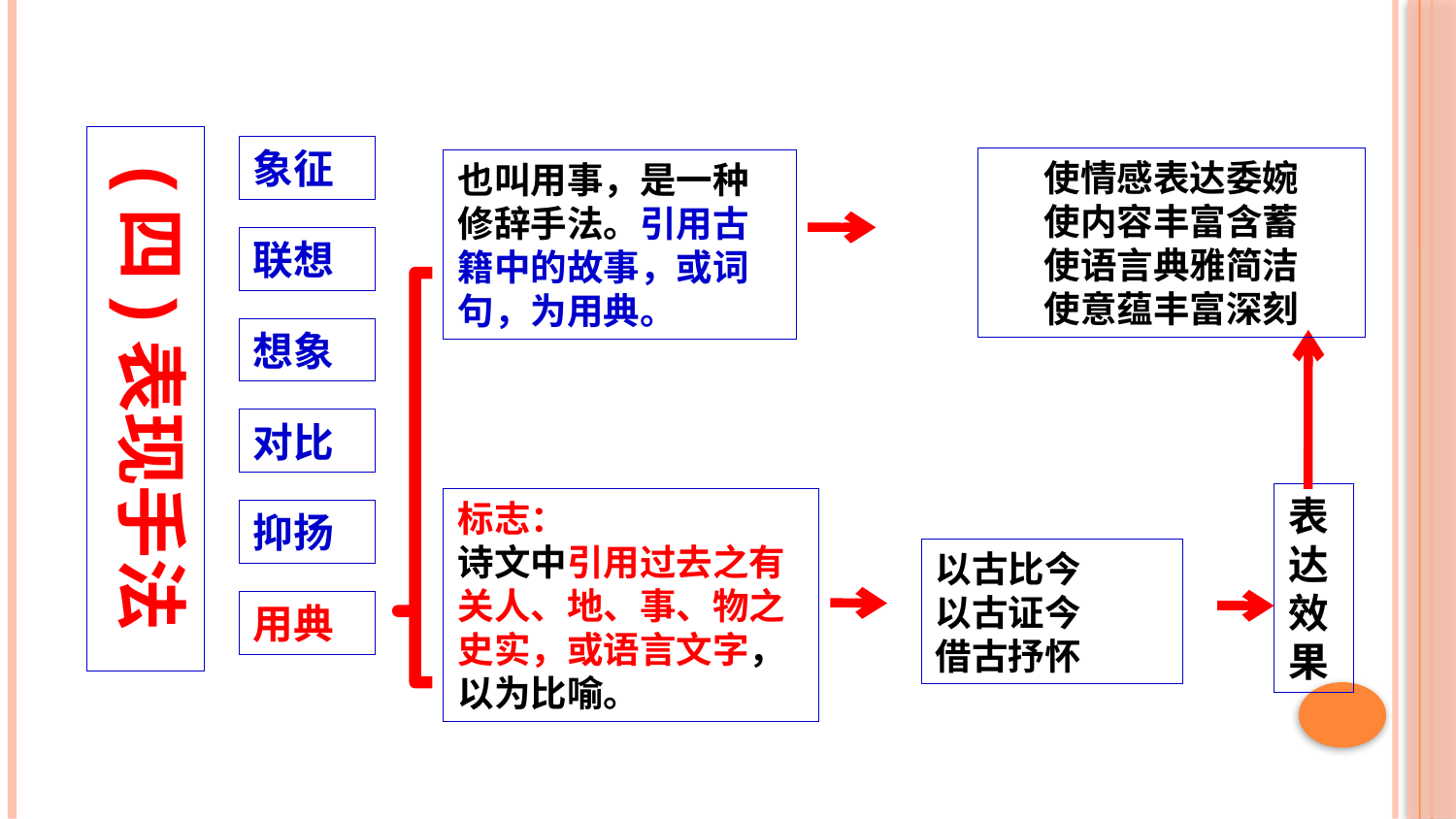

(四)表现手法
象征
使情感表达委婉
使内容丰富含蓄
使语言典雅简洁
使意蕴丰富深刻
也叫用事，是一种修辞手法。引用古籍中的故事，或词句，为用典。
联想

想象
对比
表达效果
标志：
诗文中引用过去之有关人、地、事、物之史实，或语言文字，以为比喻。
抑扬
以古比今
以古证今
借古抒怀
用典